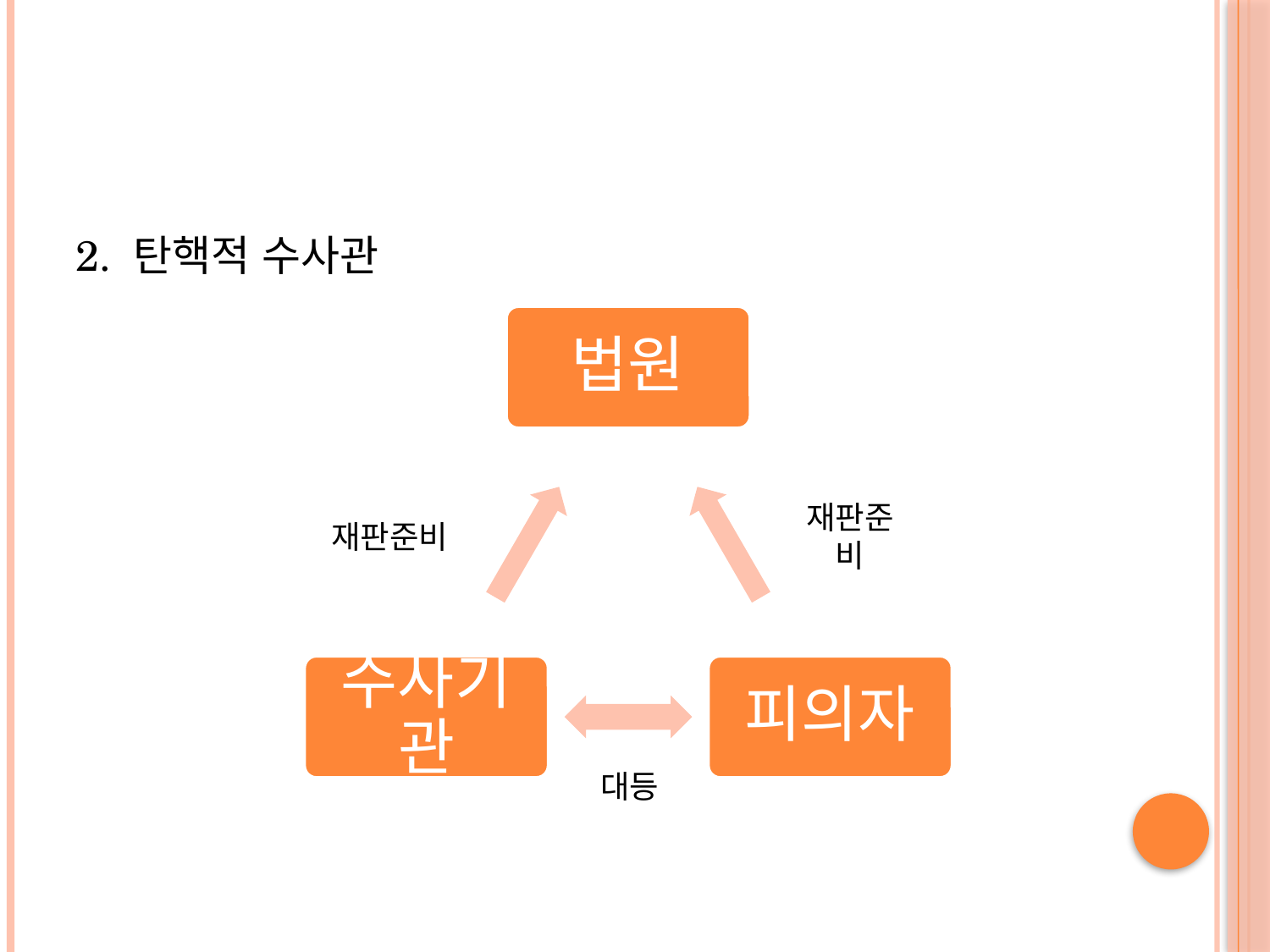

#
2. 탄핵적 수사관
법원

피의자

수사기관

재판준비
재판준비
대등